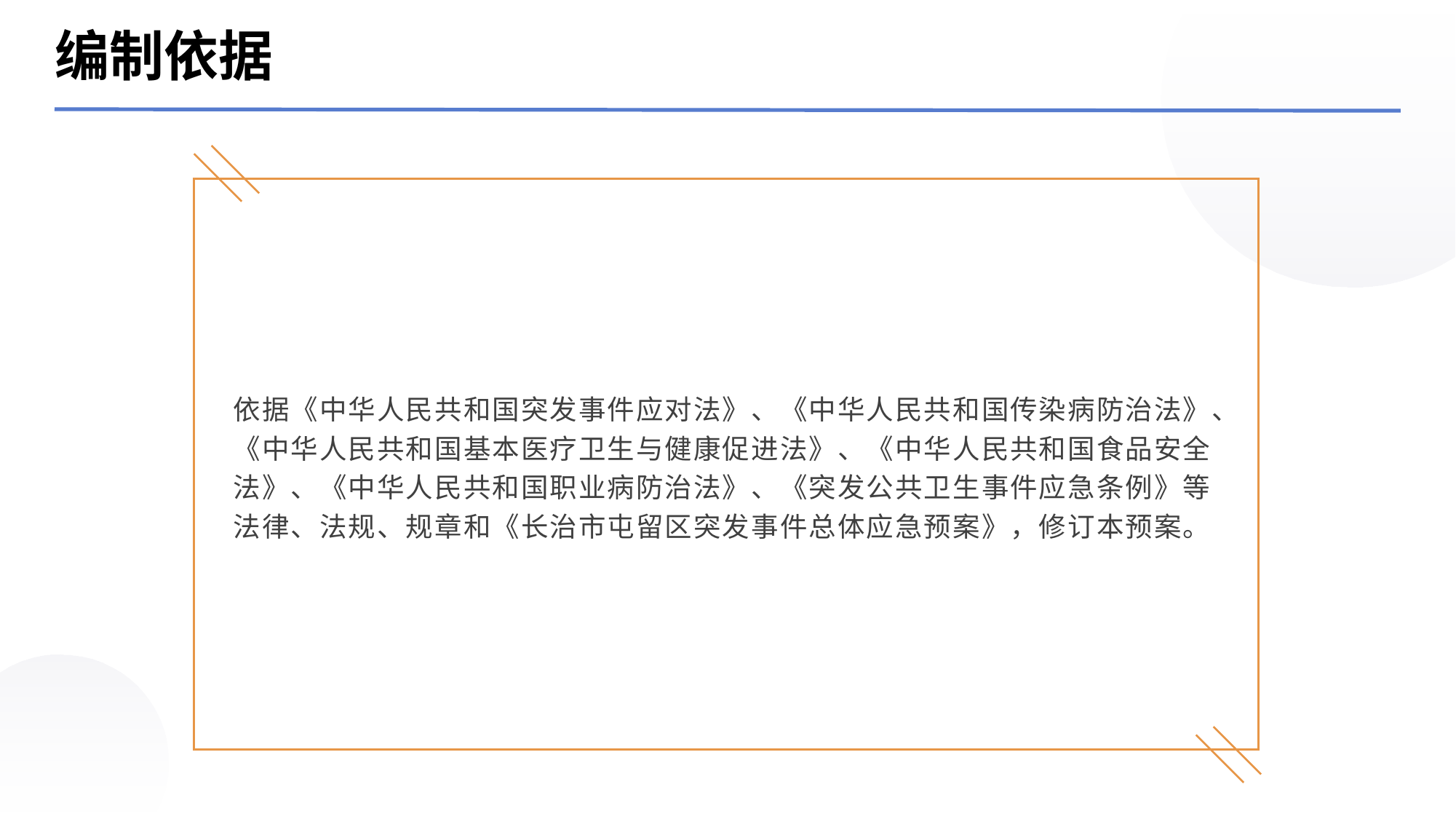

编制依据

依据《中华人民共和国突发事件应对法》、《中华人民共和国传染病防治法》、《中华人民共和国基本医疗卫生与健康促进法》、《中华人民共和国食品安全法》、《中华人民共和国职业病防治法》、《突发公共卫生事件应急条例》等法律、法规、规章和《长治市屯留区突发事件总体应急预案》，修订本预案。